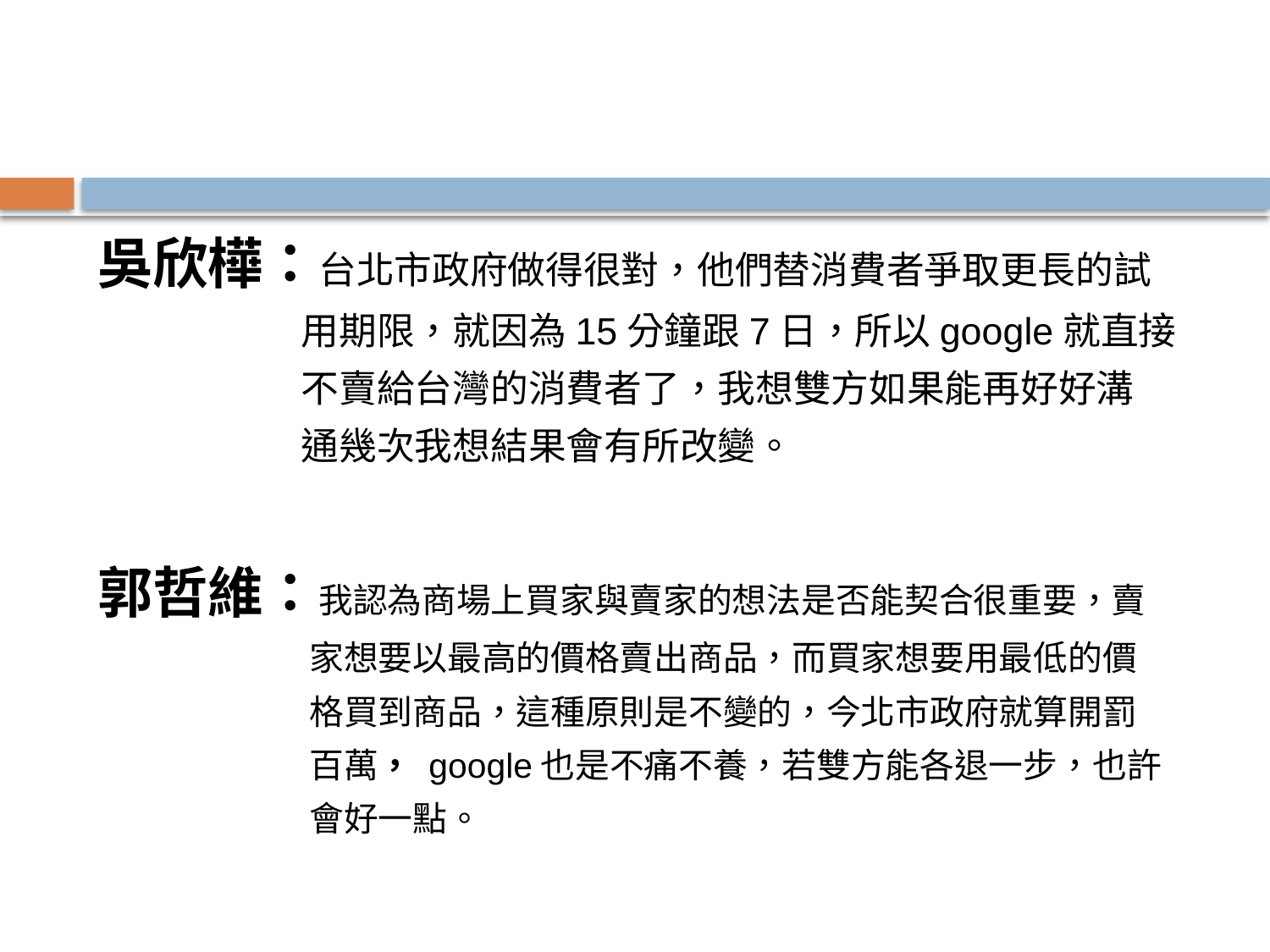

#
吳欣樺：台北市政府做得很對，他們替消費者爭取更長的試
                       用期限，就因為15分鐘跟7日，所以google就直接
                       不賣給台灣的消費者了，我想雙方如果能再好好溝
                       通幾次我想結果會有所改變。

郭哲維：我認為商場上買家與賣家的想法是否能契合很重要，賣
                          家想要以最高的價格賣出商品，而買家想要用最低的價
                          格買到商品，這種原則是不變的，今北市政府就算開罰
                          百萬， google也是不痛不養，若雙方能各退一步，也許
                          會好一點。